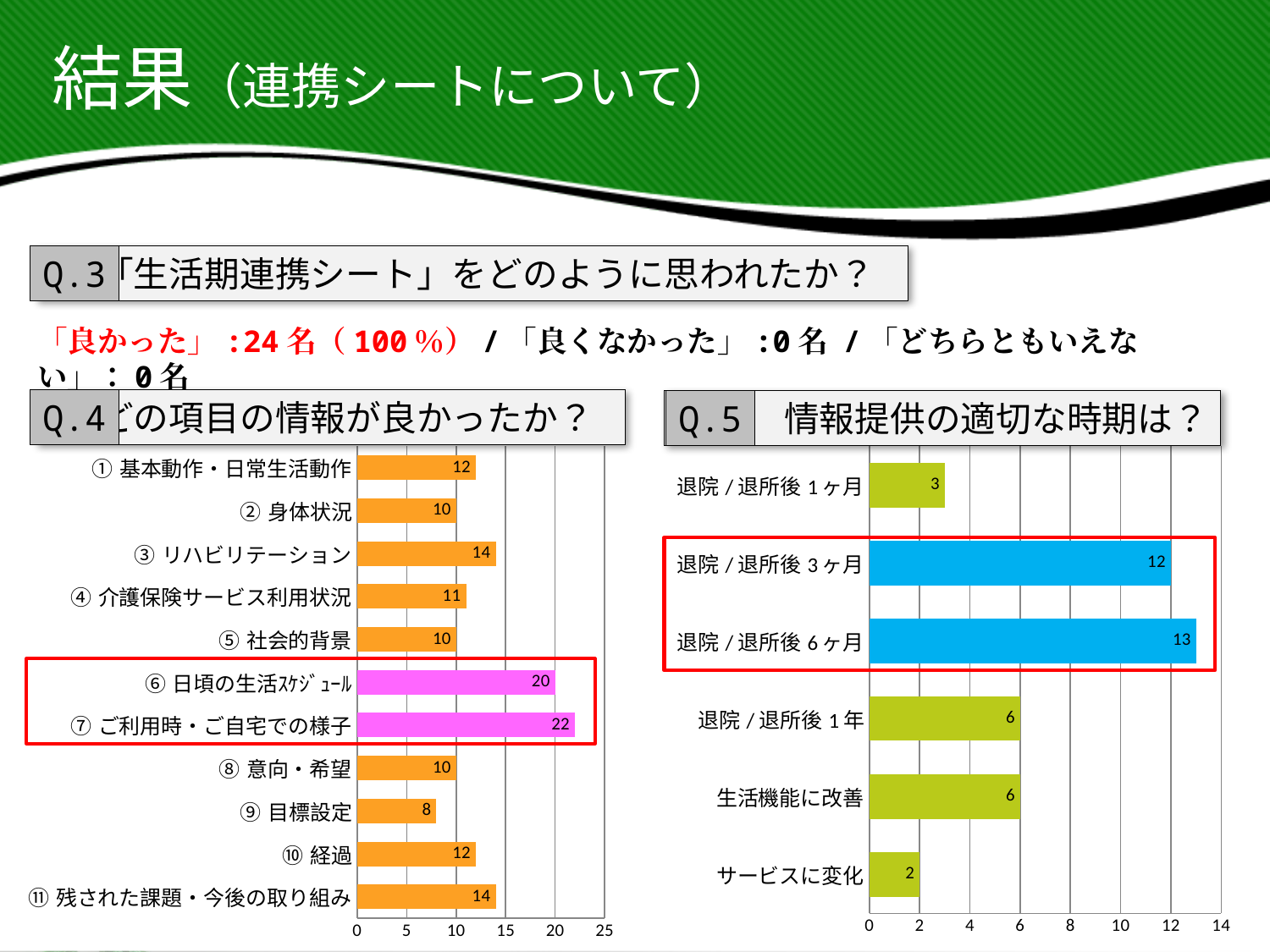

結果（連携シートについて）
　  「生活期連携シート」をどのように思われたか？
Q.3

「良かった」:24名（100％）/「良くなかった」:0名 /「どちらともいえない」：0名
　  どの項目の情報が良かったか？
Q.4
Q.5
Q5.　情報提供の適切な時期は？

### Chart

| Category |  |
|---|---|
| ⑪残された課題・今後の取り組み | 14.0 |
| ⑩経過 | 12.0 |
| ⑨目標設定 | 8.0 |
| ⑧意向・希望 | 10.0 |
| ⑦ご利用時・ご自宅での様子 | 22.0 |
| ⑥日頃の生活ｽｹｼﾞｭｰﾙ | 20.0 |
| ⑤社会的背景 | 10.0 |
| ④介護保険サービス利用状況 | 11.0 |
| ③リハビリテーション | 14.0 |
| ②身体状況 | 10.0 |
| ①基本動作・日常生活動作 | 12.0 |

### Chart

| Category |  |
|---|---|
| サービスに変化 | 2.0 |
| 生活機能に改善 | 6.0 |
| 退院/退所後1年 | 6.0 |
| 退院/退所後6ヶ月 | 13.0 |
| 退院/退所後3ヶ月 | 12.0 |
| 退院/退所後1ヶ月 | 3.0 |